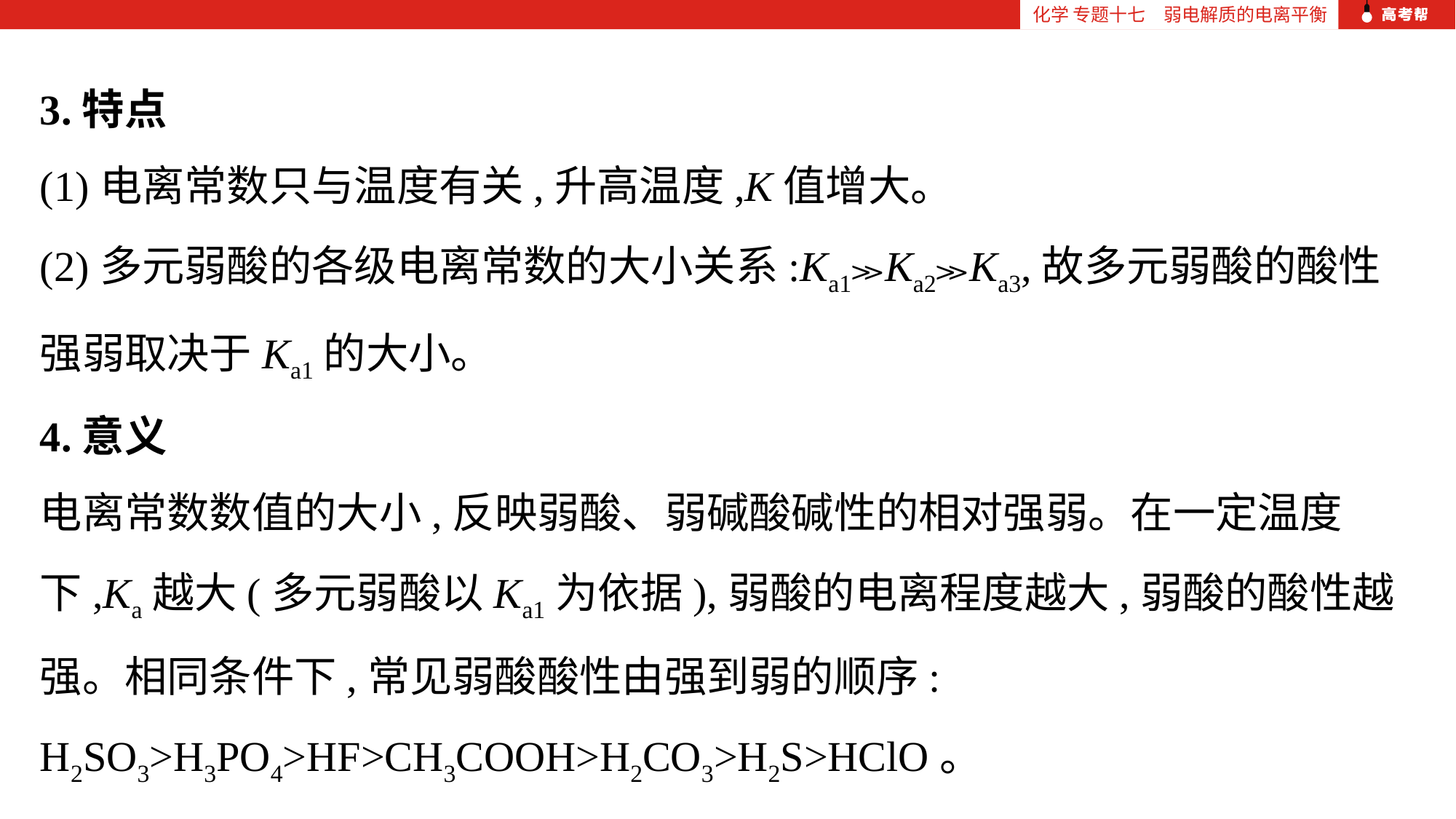

化学 专题十七　弱电解质的电离平衡
3.特点
(1)电离常数只与温度有关,升高温度,K值增大。
(2)多元弱酸的各级电离常数的大小关系:Ka1≫Ka2≫Ka3,故多元弱酸的酸性强弱取决于Ka1的大小。
4.意义
电离常数数值的大小,反映弱酸、弱碱酸碱性的相对强弱。在一定温度下,Ka越大(多元弱酸以Ka1为依据),弱酸的电离程度越大,弱酸的酸性越强。相同条件下,常见弱酸酸性由强到弱的顺序:
H2SO3>H3PO4>HF>CH3COOH>H2CO3>H2S>HClO。